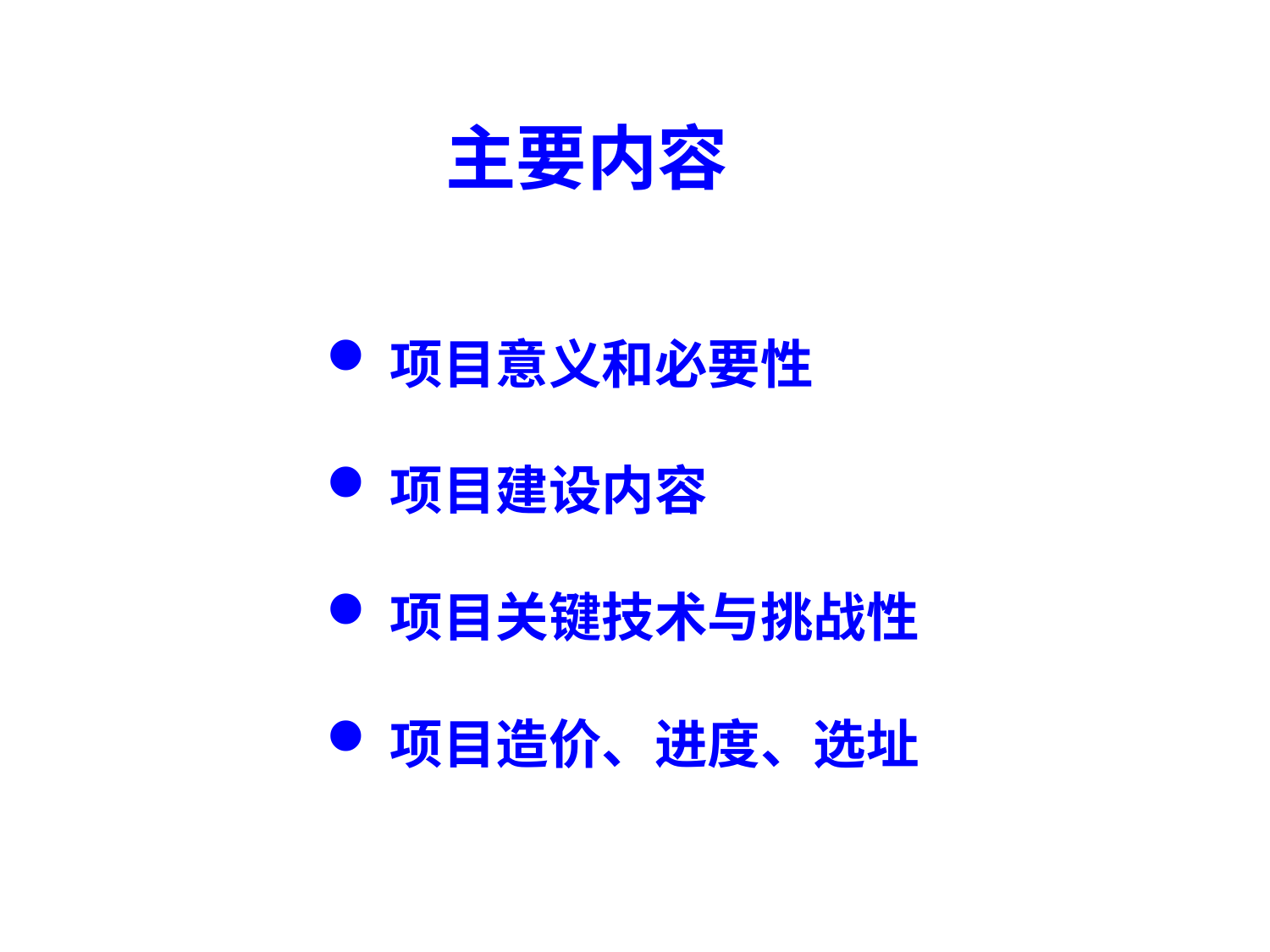

主要内容
项目意义和必要性
项目建设内容
项目关键技术与挑战性
项目造价、进度、选址